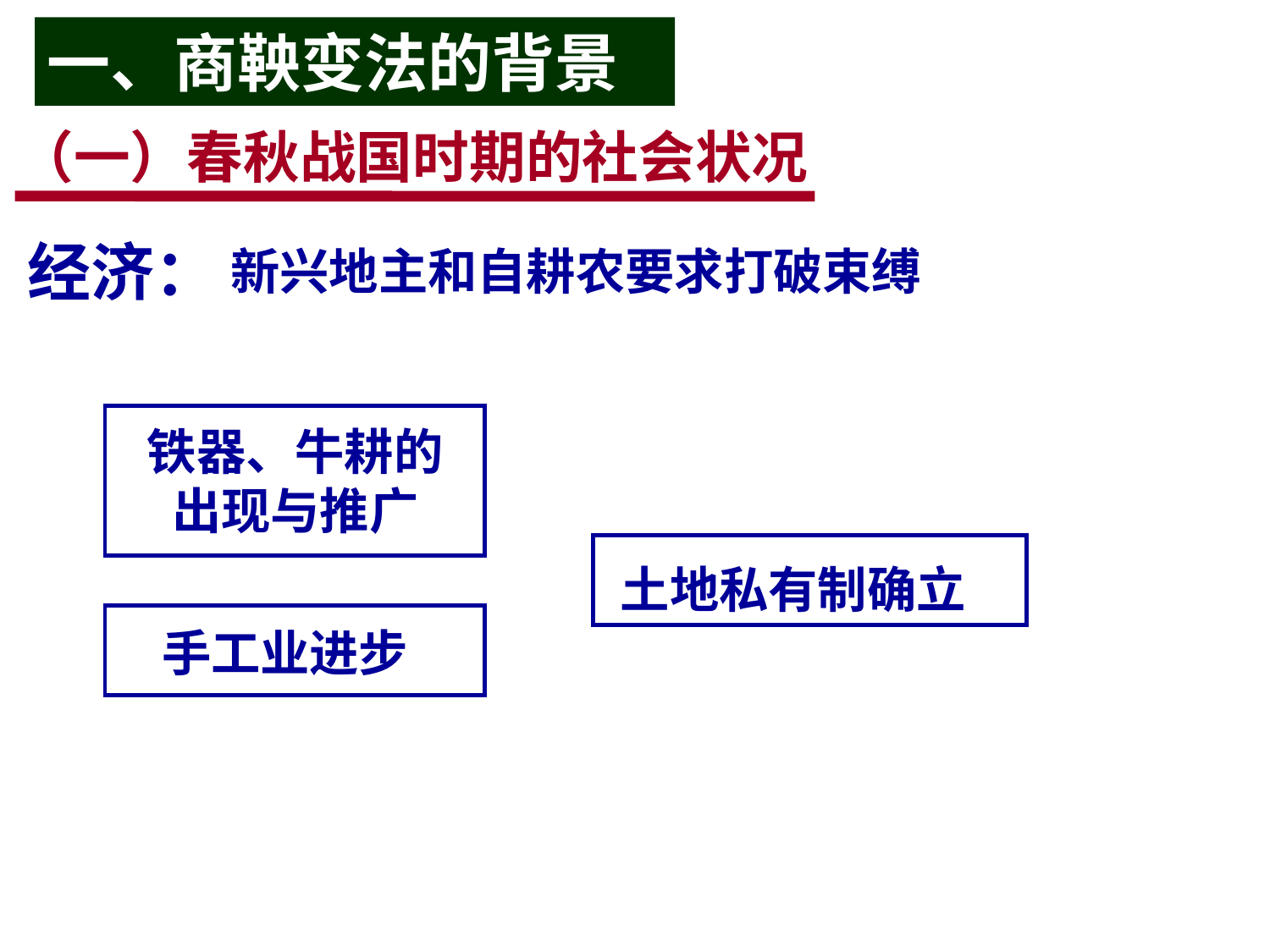

一、商鞅变法的背景
（一）春秋战国时期的社会状况

经济：
新兴地主和自耕农要求打破束缚

铁器、牛耕的
出现与推广
土地私有制确立

手工业进步